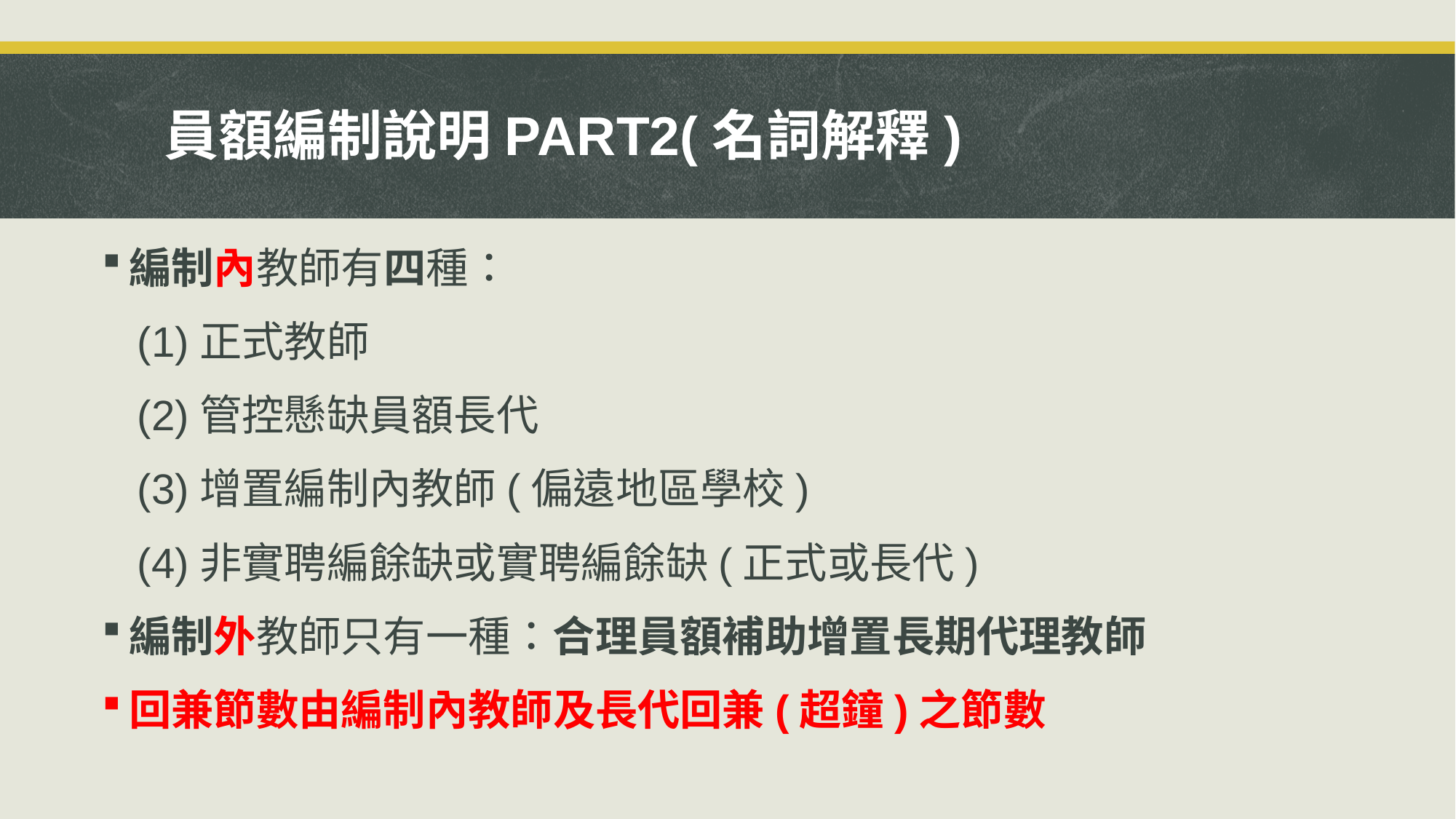

# 員額編制說明PART2(名詞解釋)
編制內教師有四種：
   (1)正式教師
   (2)管控懸缺員額長代
   (3)增置編制內教師(偏遠地區學校)
   (4)非實聘編餘缺或實聘編餘缺(正式或長代)
編制外教師只有一種：合理員額補助增置長期代理教師
回兼節數由編制內教師及長代回兼(超鐘)之節數